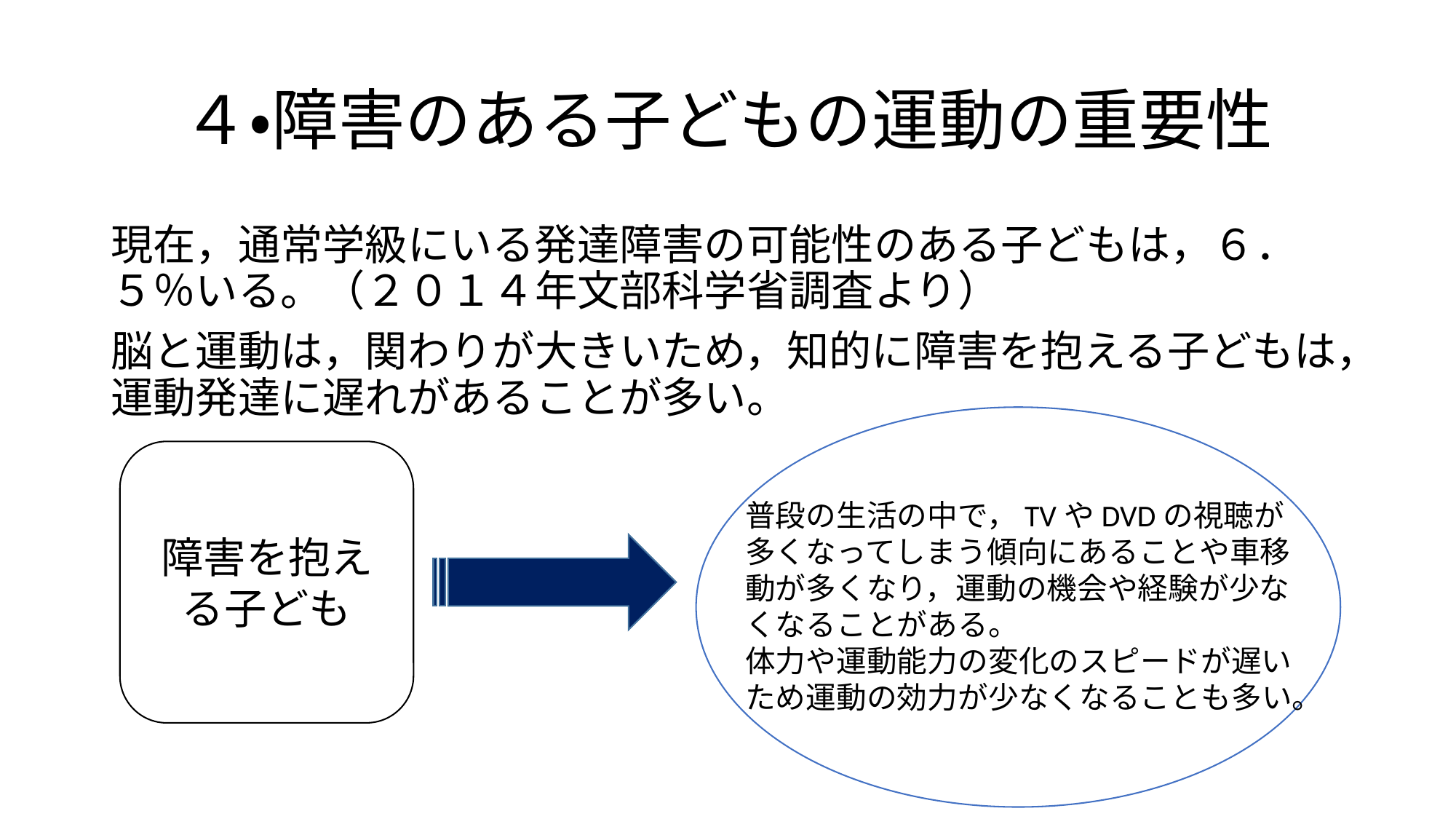

# ４・障害のある子どもの運動の重要性
現在，通常学級にいる発達障害の可能性のある子どもは，６．５％いる。（２０１４年文部科学省調査より）
脳と運動は，関わりが大きいため，知的に障害を抱える子どもは，運動発達に遅れがあることが多い。

障害を抱える子ども
普段の生活の中で，TVやDVDの視聴が多くなってしまう傾向にあることや車移動が多くなり，運動の機会や経験が少なくなることがある。
体力や運動能力の変化のスピードが遅いため運動の効力が少なくなることも多い。